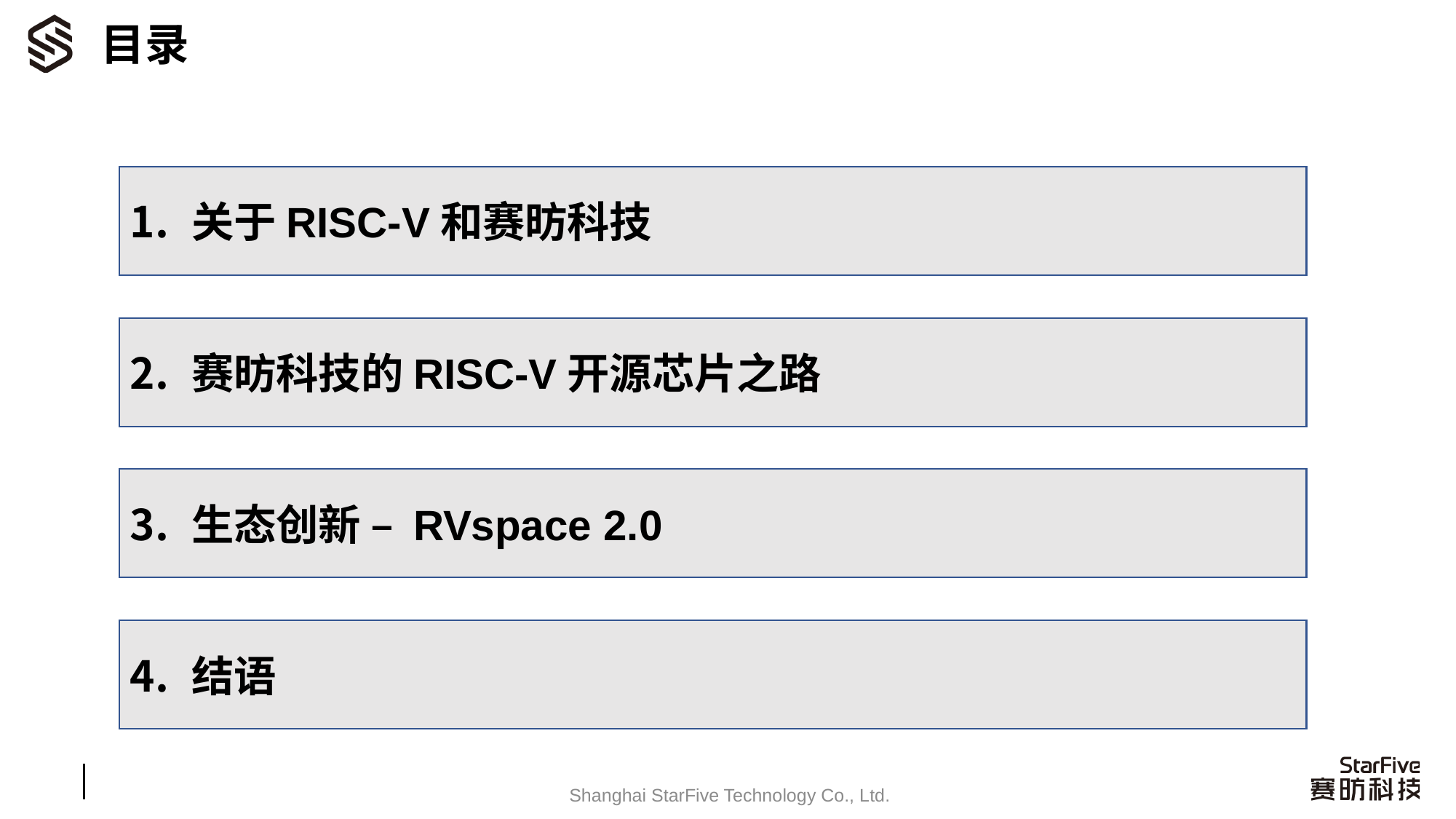

# 目录
关于RISC-V和赛昉科技
赛昉科技的RISC-V开源芯片之路
生态创新 – RVspace 2.0
结语